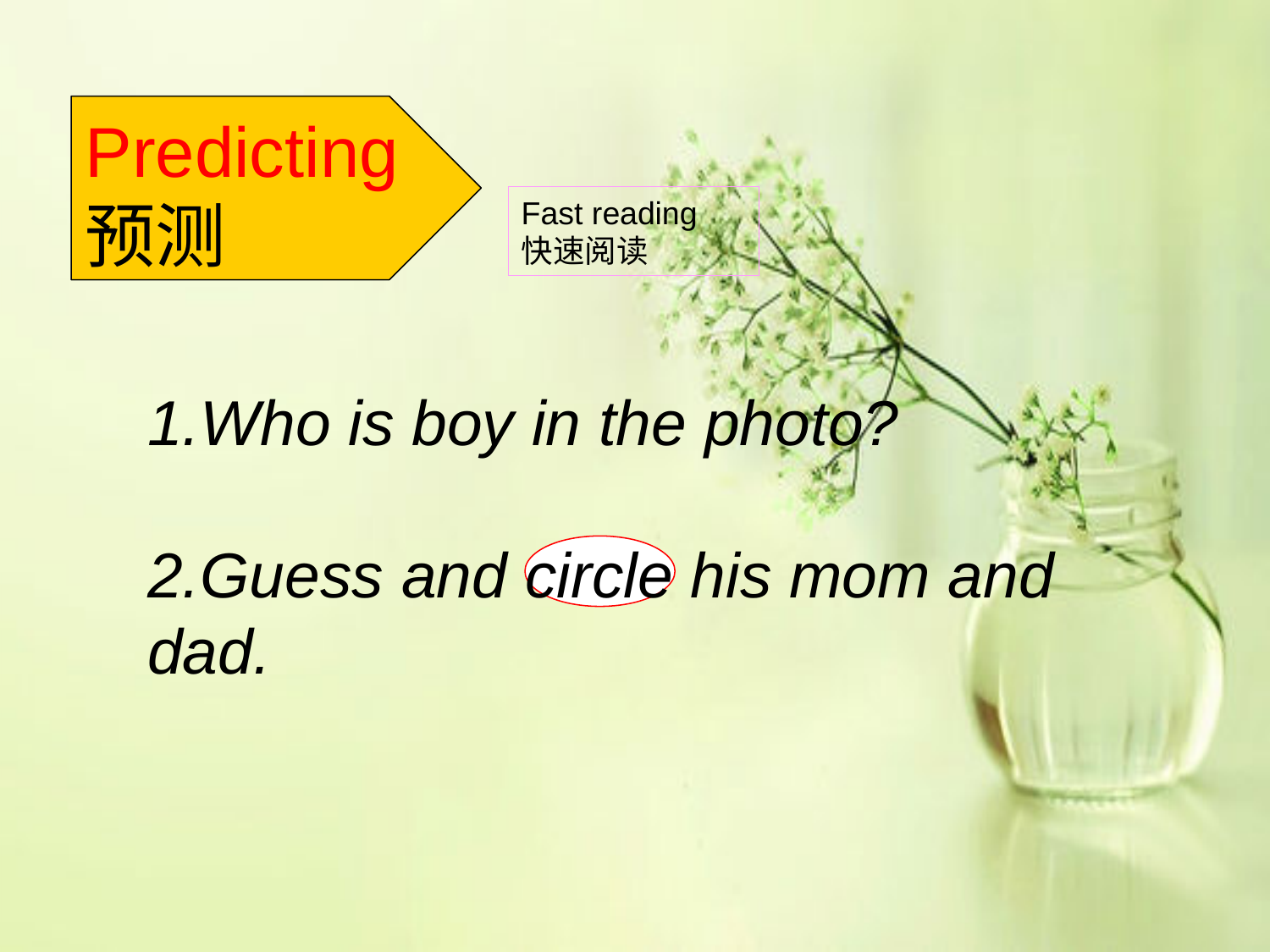

Predicting
预测
Fast reading
快速阅读
1.Who is boy in the photo?

2.Guess and circle his mom and dad.